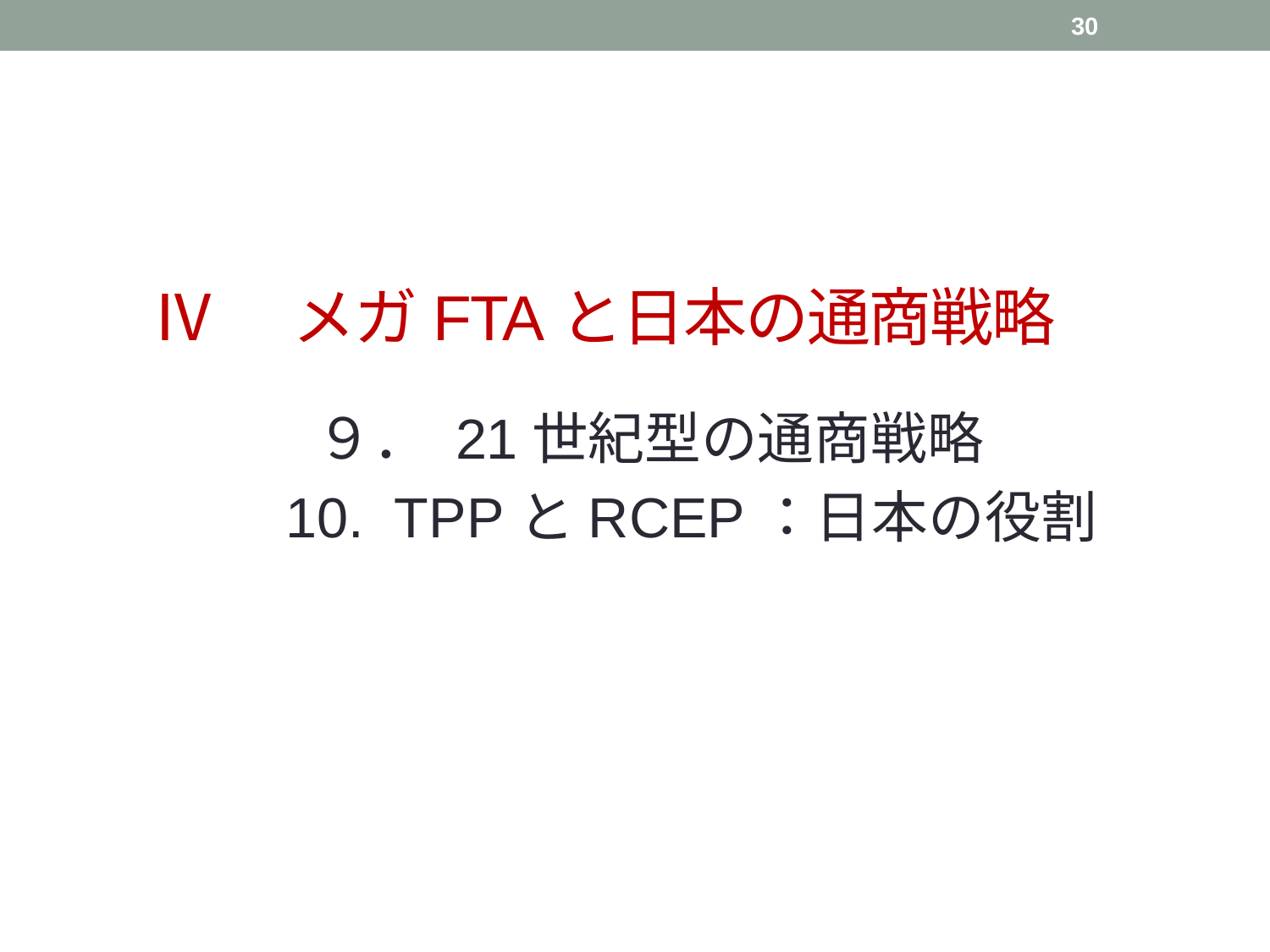

30
# Ⅳ　メガFTAと日本の通商戦略
　　　　 ９． 21世紀型の通商戦略
　　　  10.  TPPとRCEP：日本の役割